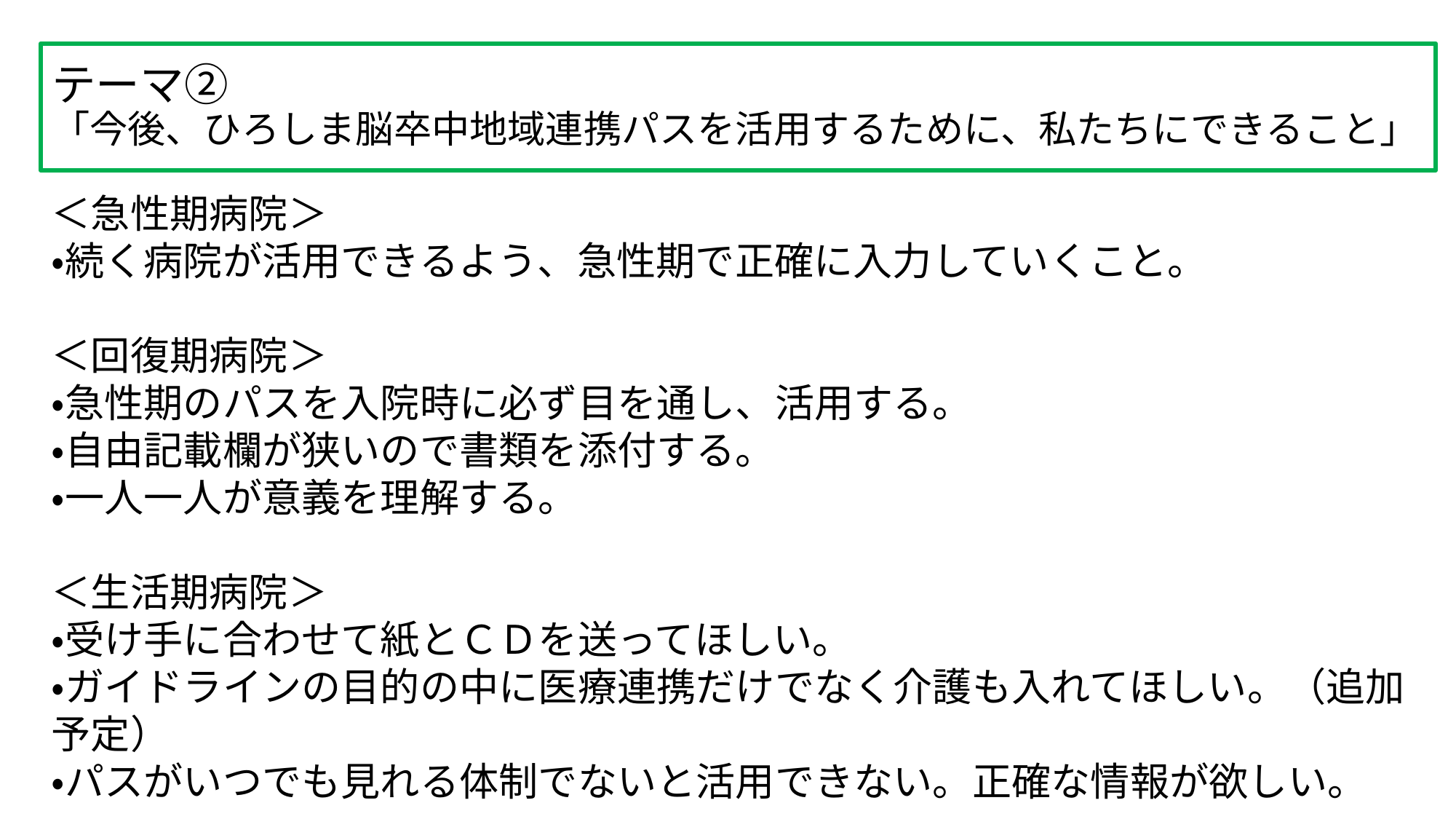

# テーマ② 「今後、ひろしま脳卒中地域連携パスを活用するために、私たちにできること」
＜急性期病院＞
・続く病院が活用できるよう、急性期で正確に入力していくこと。

＜回復期病院＞
・急性期のパスを入院時に必ず目を通し、活用する。
・自由記載欄が狭いので書類を添付する。
・一人一人が意義を理解する。

＜生活期病院＞
・受け手に合わせて紙とＣＤを送ってほしい。
・ガイドラインの目的の中に医療連携だけでなく介護も入れてほしい。（追加予定）
・パスがいつでも見れる体制でないと活用できない。正確な情報が欲しい。